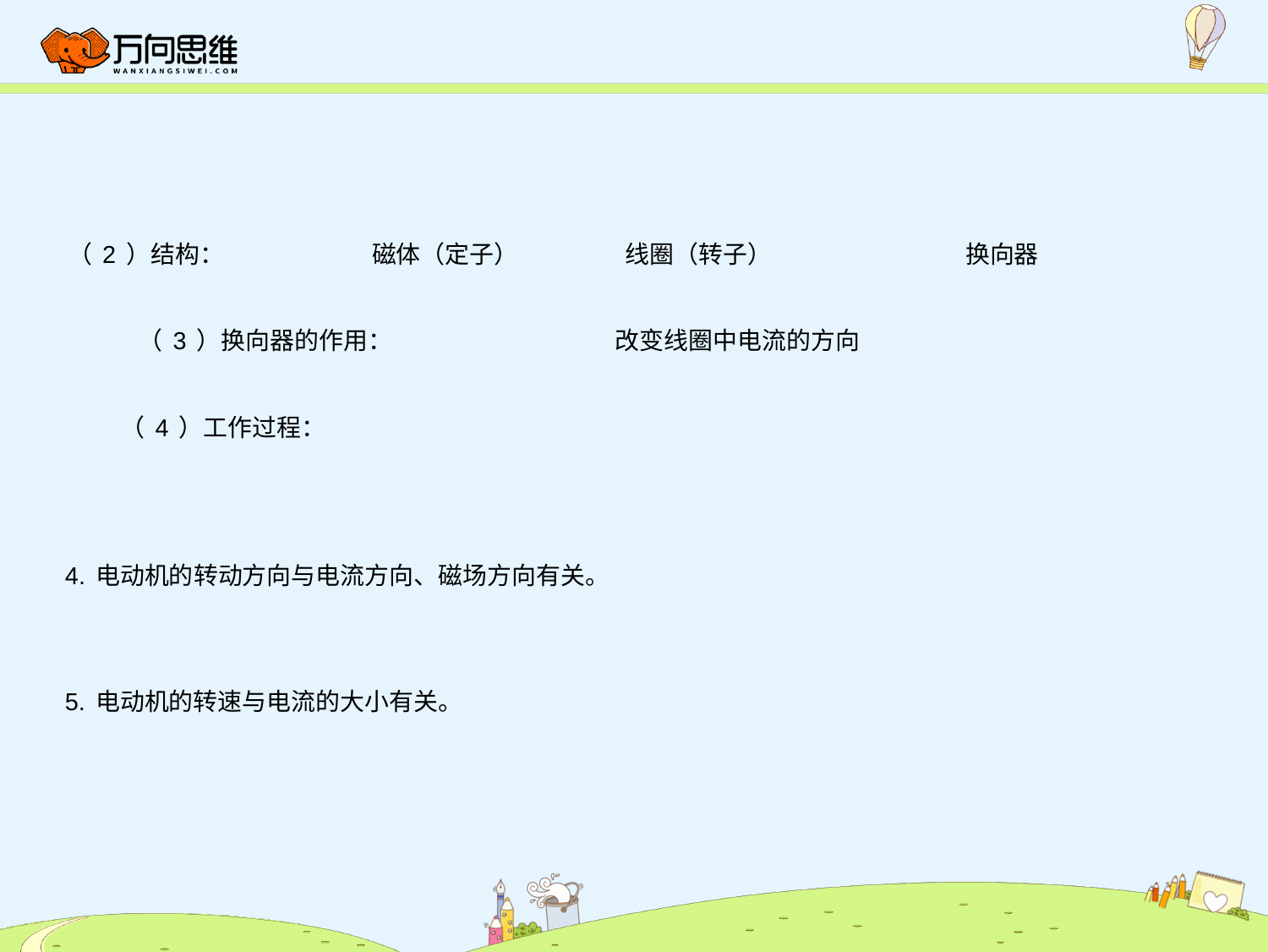

（2）结构：
磁体（定子）
线圈（转子）
换向器
（3）换向器的作用：
改变线圈中电流的方向
（4）工作过程：
4.电动机的转动方向与电流方向、磁场方向有关。
5.电动机的转速与电流的大小有关。